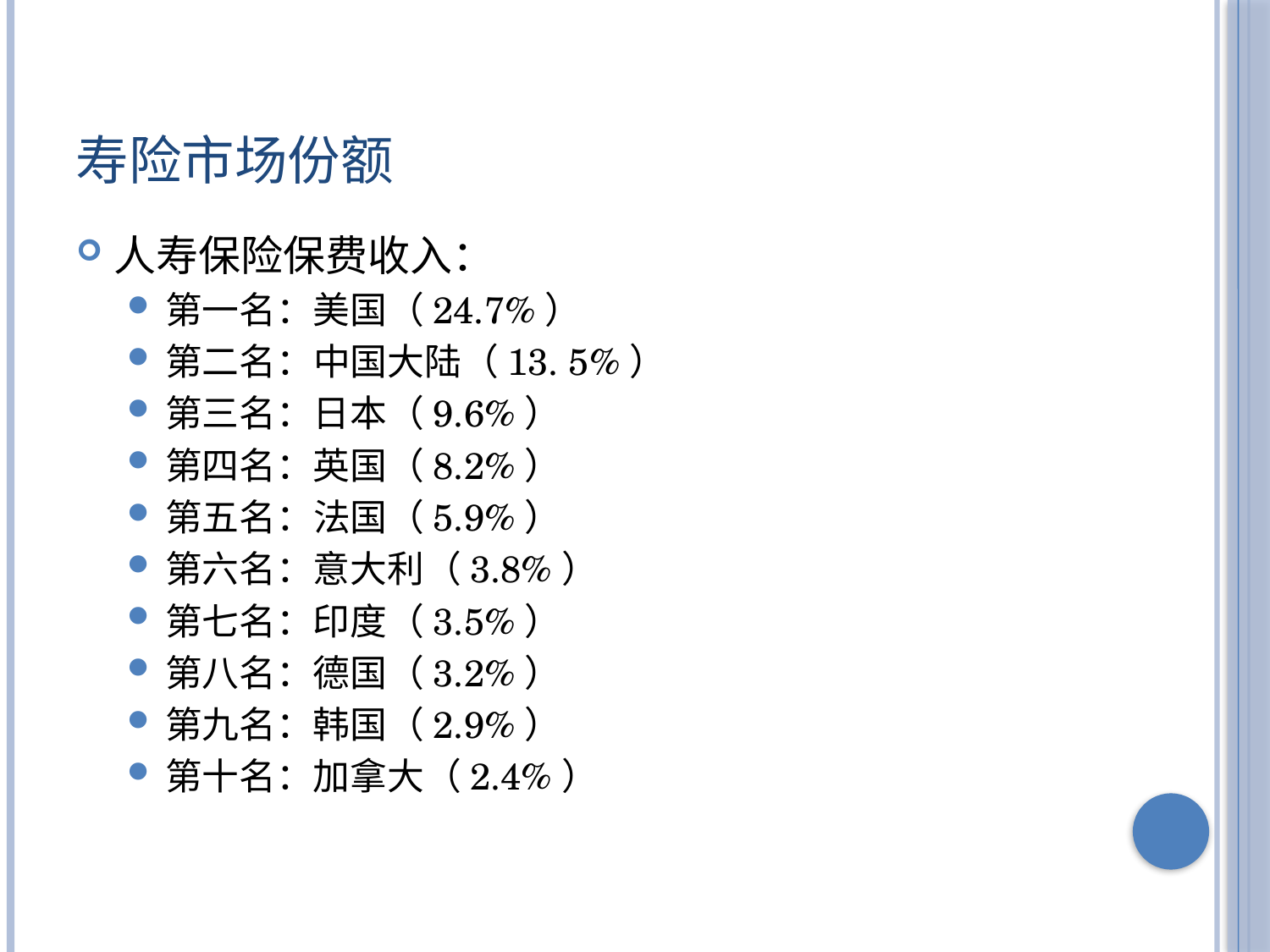

# 寿险市场份额
人寿保险保费收入：
第一名：美国（24.7%）
第二名：中国大陆（13. 5%）
第三名：日本（9.6%）
第四名：英国（8.2%）
第五名：法国（5.9%）
第六名：意大利（3.8%）
第七名：印度（3.5%）
第八名：德国（3.2%）
第九名：韩国（2.9%）
第十名：加拿大（2.4%）